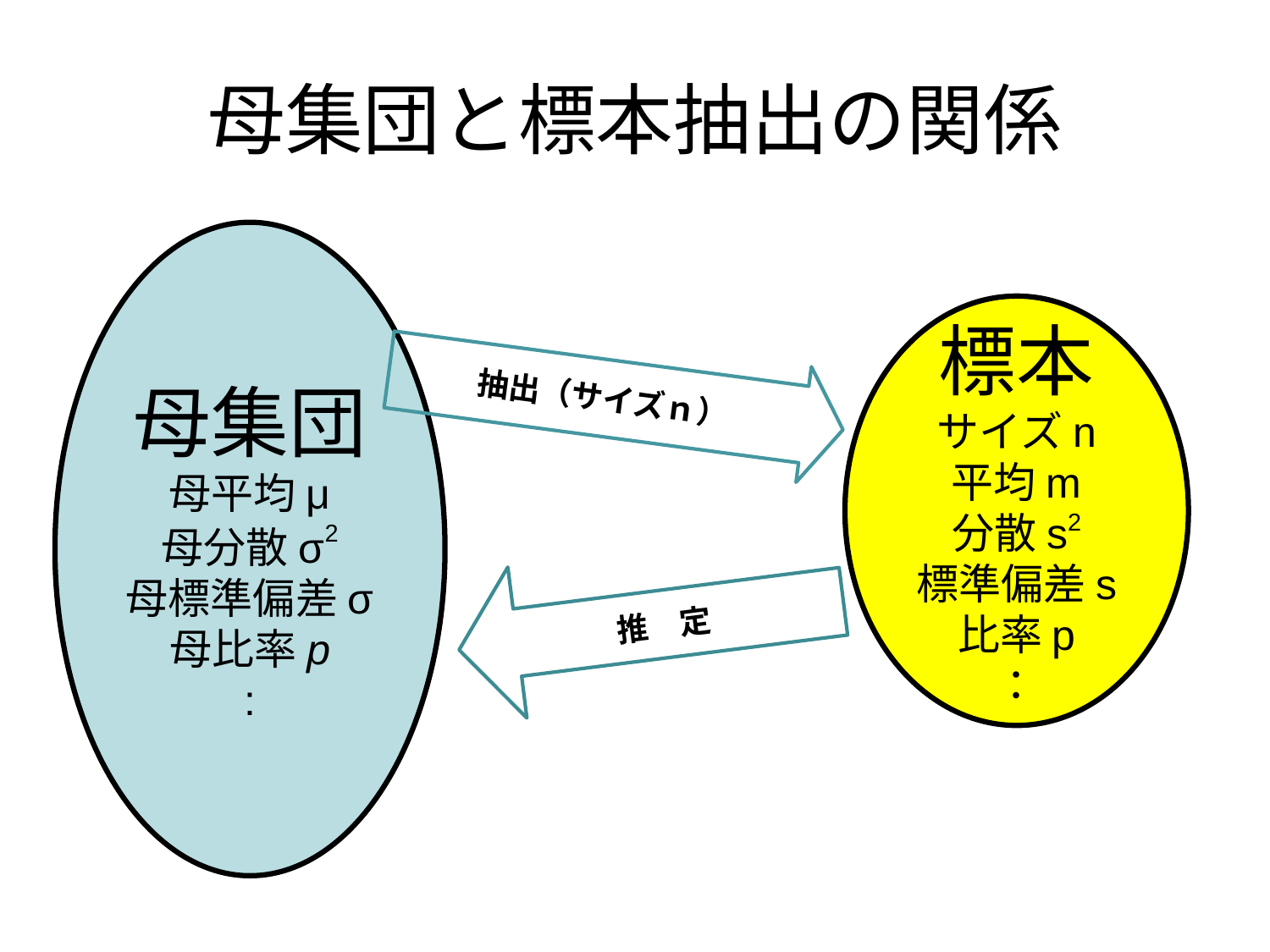

# 母集団と標本抽出の関係
母集団
母平均μ
母分散σ2
母標準偏差σ
母比率p
:
標本
サイズn
平均m
分散s2
標準偏差s
比率p
：
抽出（サイズｎ）
推　定